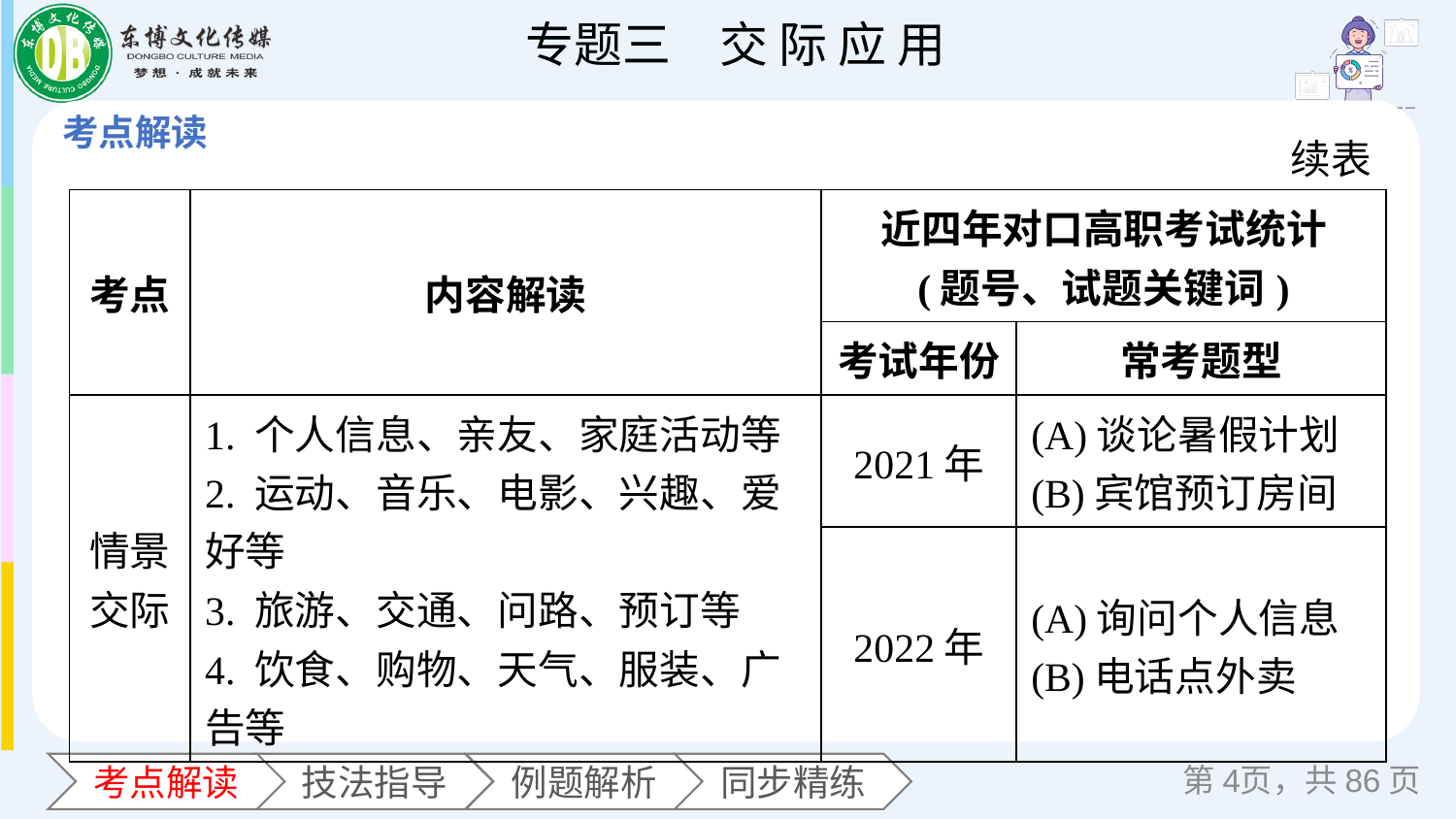

续表
| 考点 | 内容解读 | 近四年对口高职考试统计 (题号、试题关键词) |  |
| --- | --- | --- | --- |
|  |  | 考试年份 | 常考题型 |
| 情景交际 | 1. 个人信息、亲友、家庭活动等 2. 运动、音乐、电影、兴趣、爱好等 3. 旅游、交通、问路、预订等 4. 饮食、购物、天气、服装、广告等 | 2021年 | (A)谈论暑假计划 (B)宾馆预订房间 |
|  |  | 2022年 | (A)询问个人信息 (B)电话点外卖 |
第4页，共86页